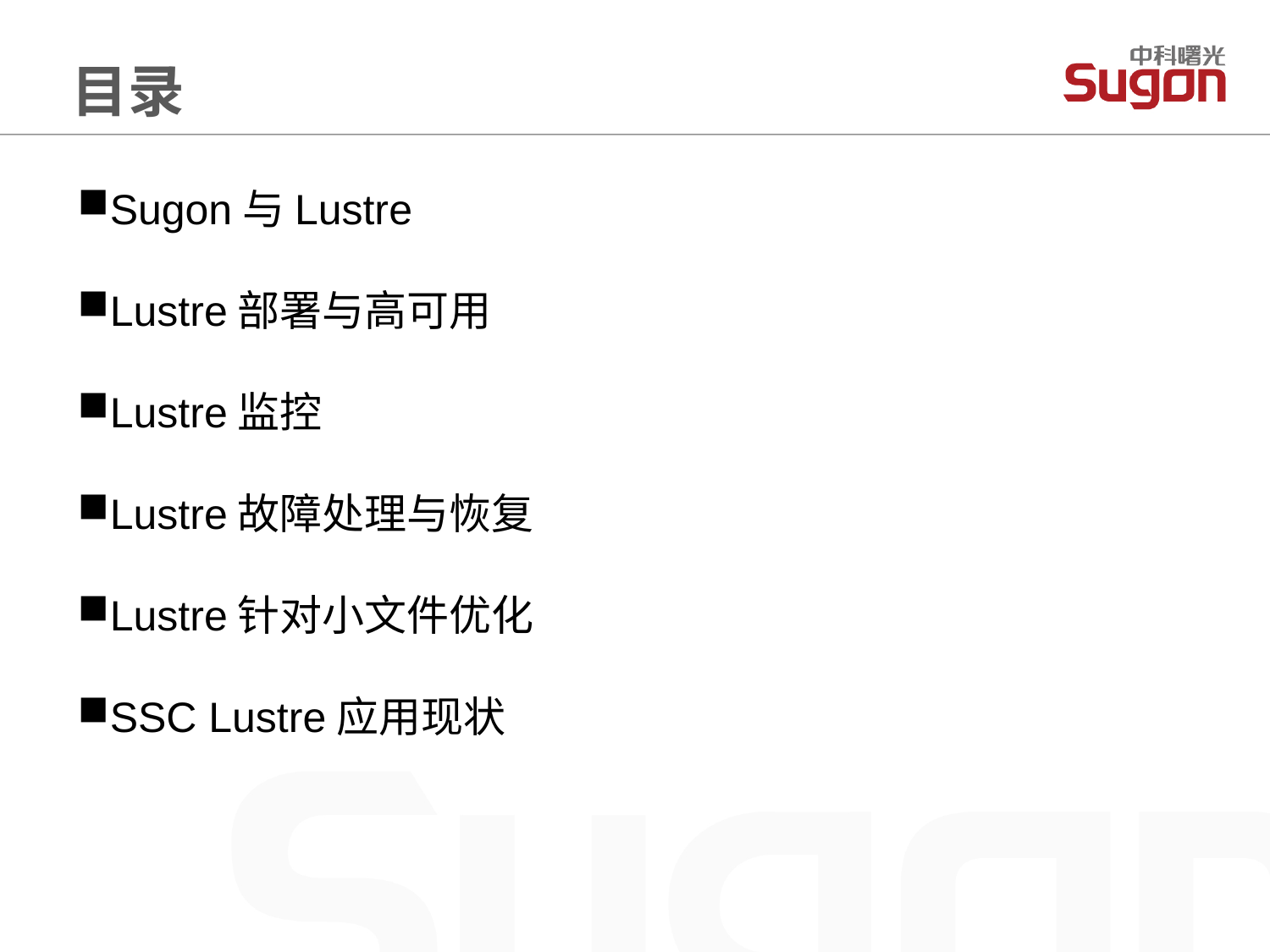

Sugon与Lustre

Lustre部署与高可用

Lustre监控

Lustre故障处理与恢复

Lustre针对小文件优化

SSC Lustre应用现状